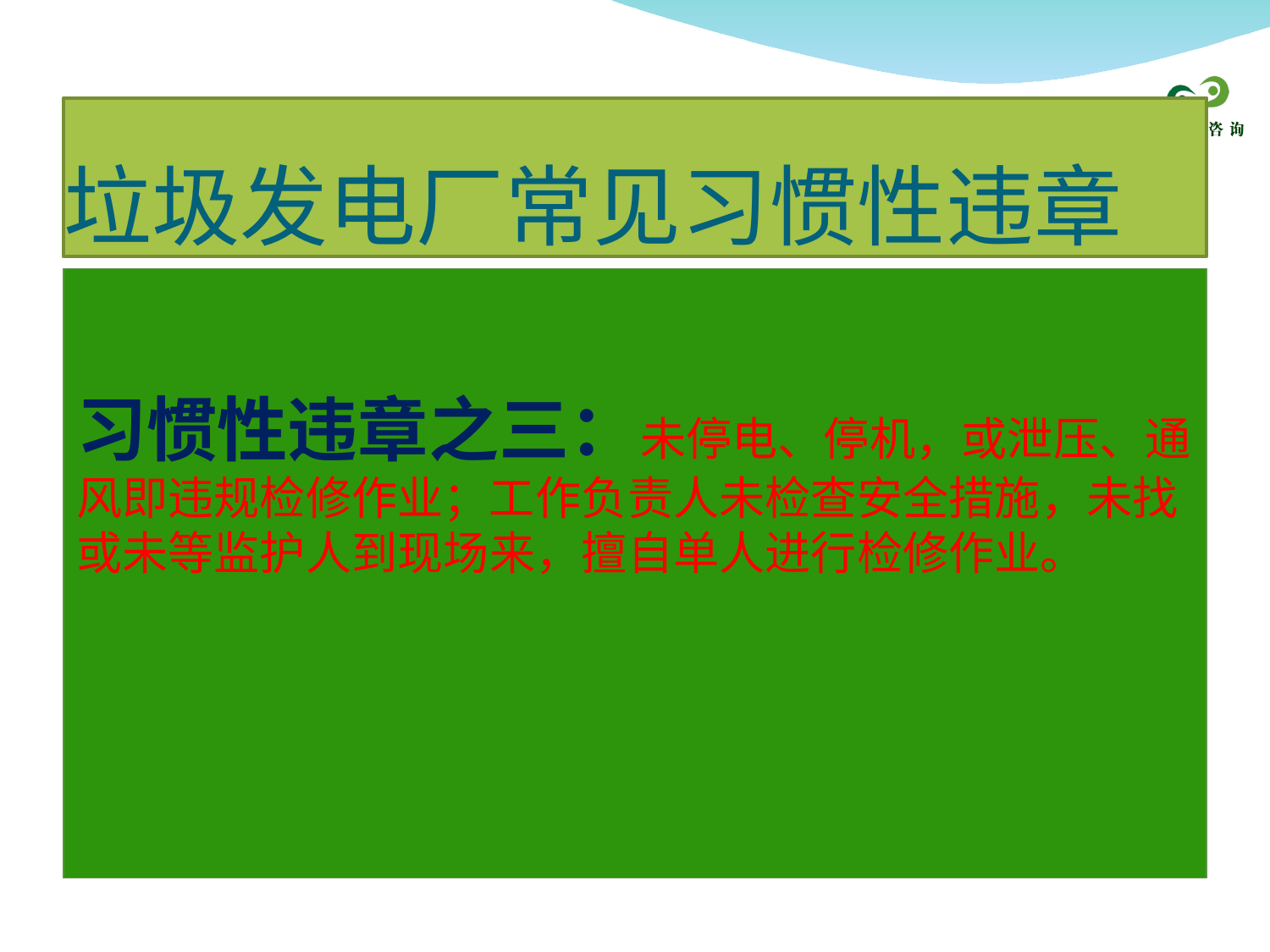

垃圾发电厂常见习惯性违章

习惯性违章之三：未停电、停机，或泄压、通风即违规检修作业；工作负责人未检查安全措施，未找或未等监护人到现场来，擅自单人进行检修作业。